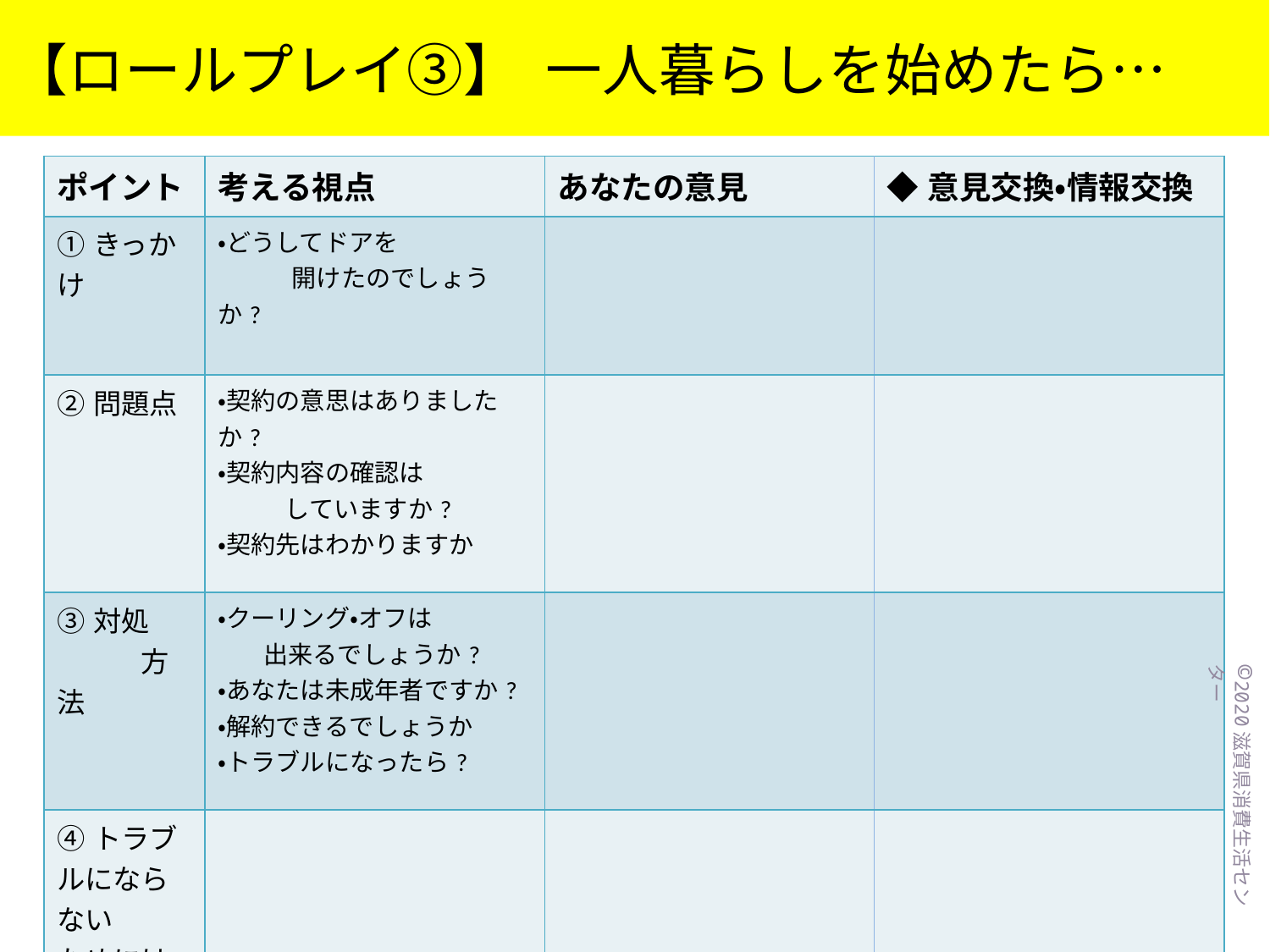

【ロールプレイ③】  一人暮らしを始めたら…
| ポイント | 考える視点 | あなたの意見 | ◆意見交換・情報交換 |
| --- | --- | --- | --- |
| ①きっかけ | ・どうしてドアを 　　　開けたのでしょうか? |  |  |
| ②問題点 | ・契約の意思はありましたか? ・契約内容の確認は 　　していますか? ・契約先はわかりますか |  |  |
| ③対処 　　　方法 | ・クーリング・オフは 出来るでしょうか? ・あなたは未成年者ですか? ・解約できるでしょうか ・トラブルになったら? |  |  |
| ④トラブルにならない ためには |  |  |  |
©2020滋賀県消費生活センター